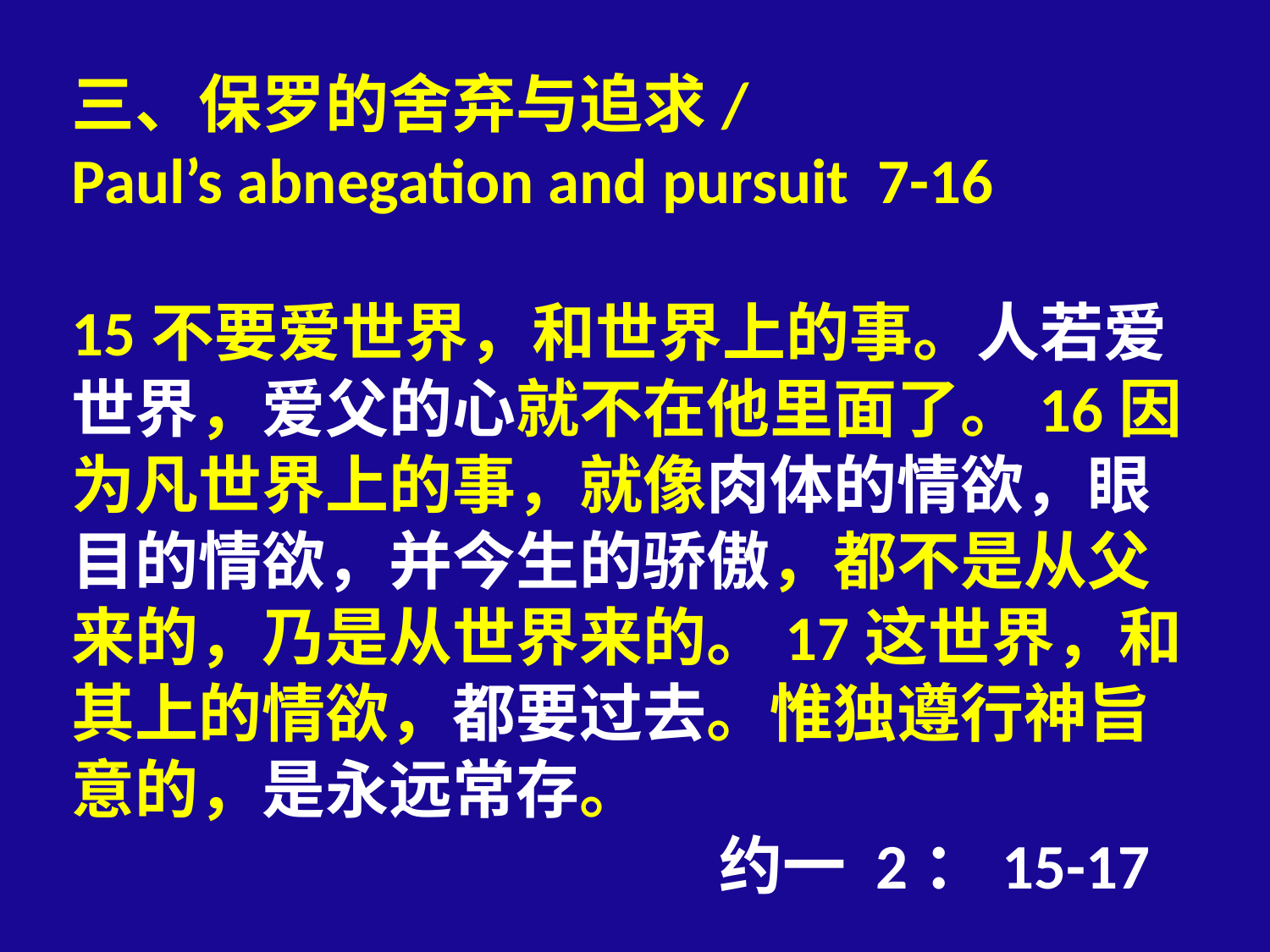

# 三、保罗的舍弃与追求/ Paul’s abnegation and pursuit  7-16 15不要爱世界，和世界上的事。人若爱世界，爱父的心就不在他里面了。16因为凡世界上的事，就像肉体的情欲，眼目的情欲，并今生的骄傲，都不是从父来的，乃是从世界来的。17这世界，和其上的情欲，都要过去。惟独遵行神旨意的，是永远常存。 约一 2：15-17